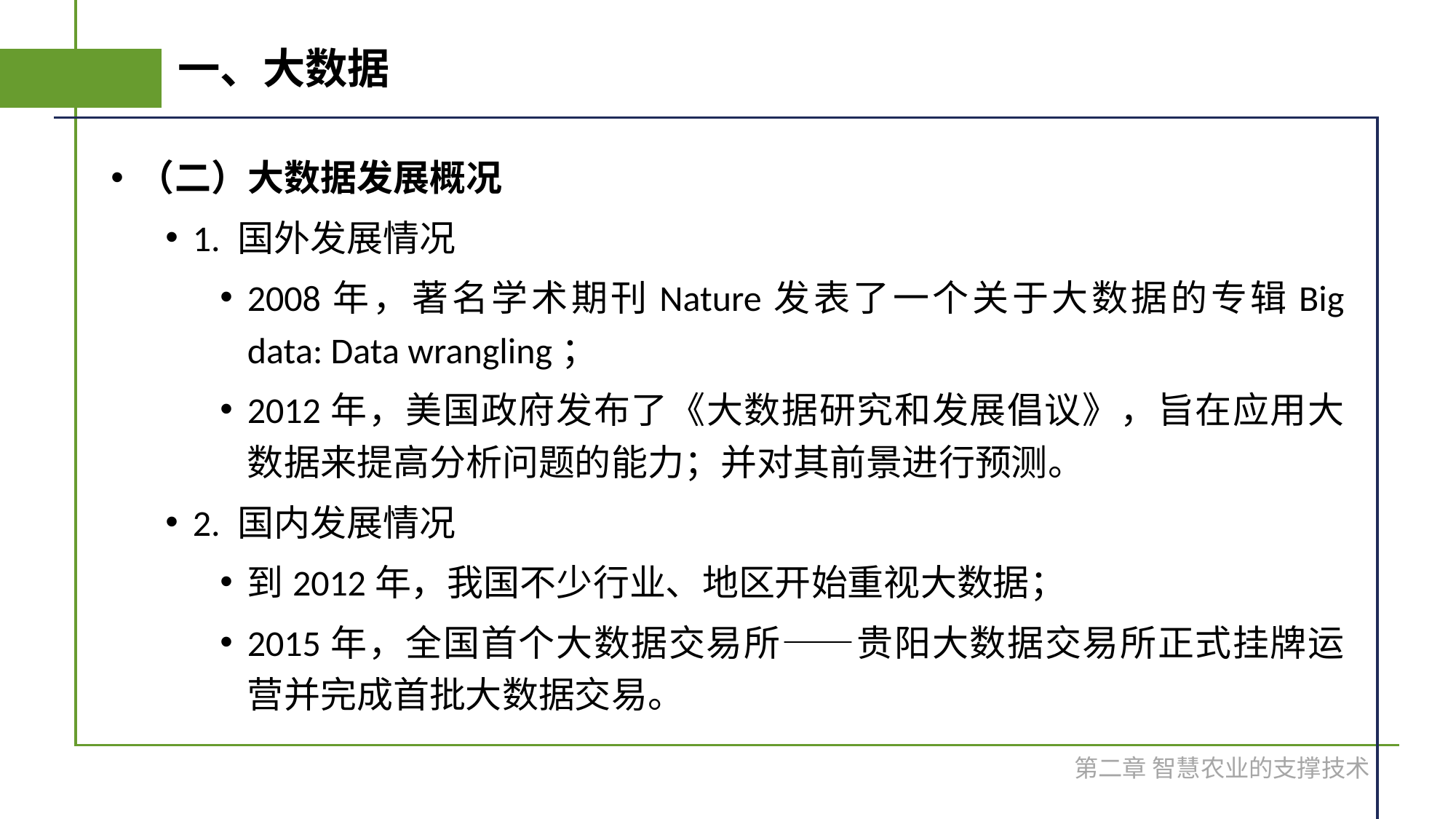

# 一、大数据
（二）大数据发展概况
1. 国外发展情况
2008年，著名学术期刊Nature发表了一个关于大数据的专辑Big data: Data wrangling；
2012年，美国政府发布了《大数据研究和发展倡议》，旨在应用大数据来提高分析问题的能力；并对其前景进行预测。
2. 国内发展情况
到2012年，我国不少行业、地区开始重视大数据；
2015年，全国首个大数据交易所——贵阳大数据交易所正式挂牌运营并完成首批大数据交易。

第二章 智慧农业的支撑技术